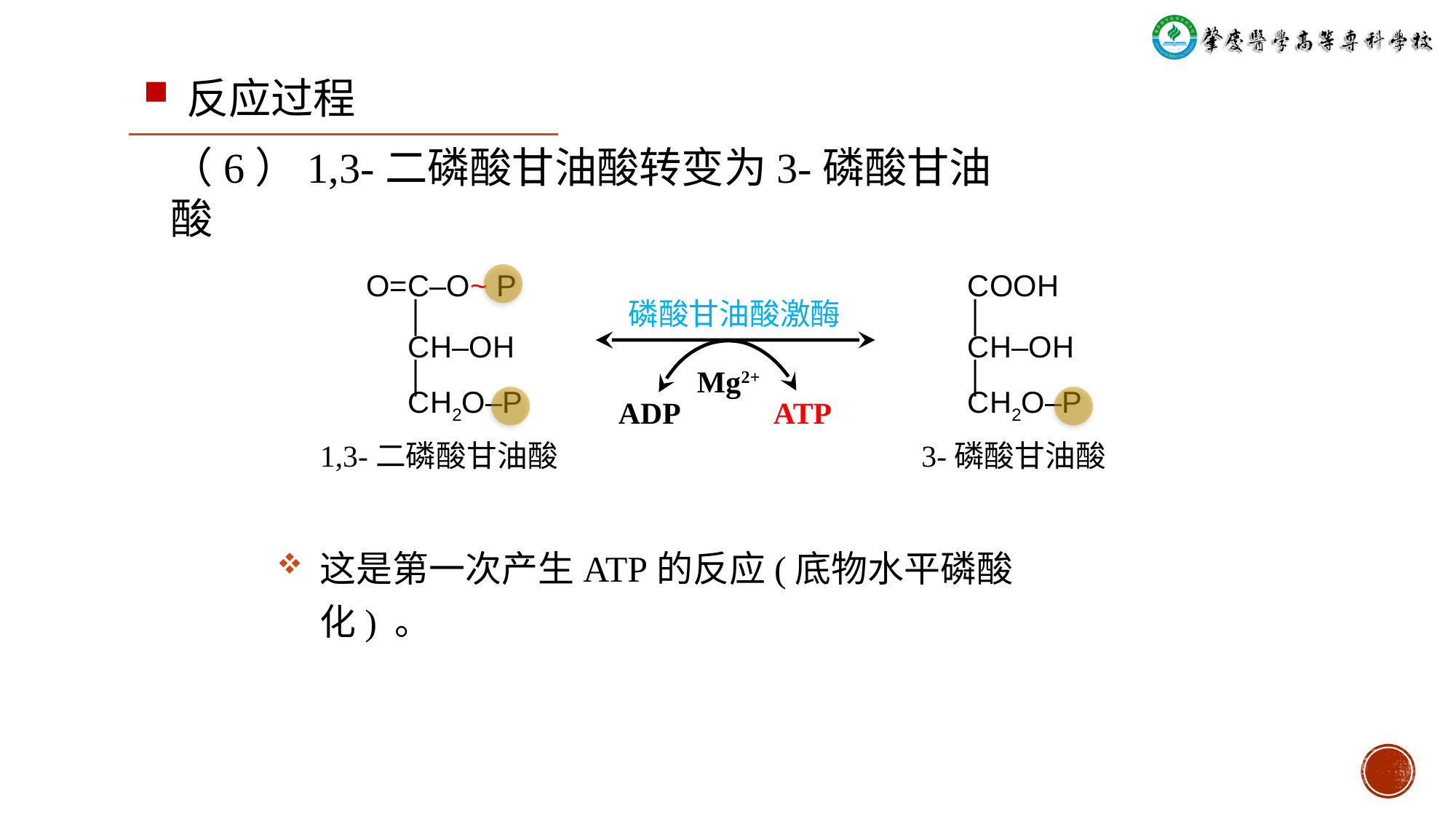

反应过程
（6）1,3-二磷酸甘油酸转变为3-磷酸甘油酸

 O=C‒O~ P
      │
      CH‒OH
      │
      CH2O‒P
 COOH
 │
 CH‒OH
 │
 CH2O‒P
磷酸甘油酸激酶

Mg2+

ADP
ATP
1,3-二磷酸甘油酸
3-磷酸甘油酸
这是第一次产生ATP的反应(底物水平磷酸化) 。